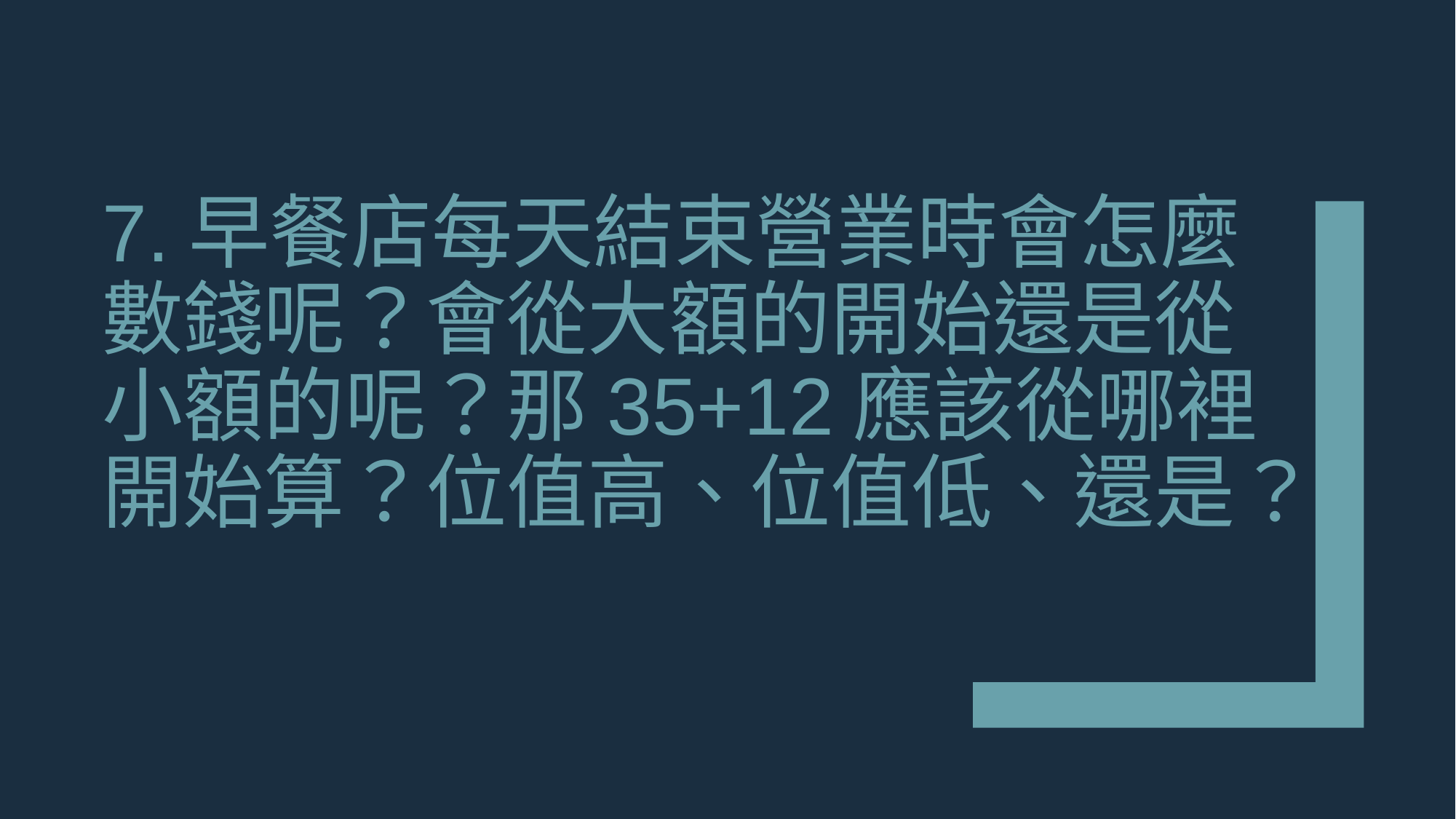

# 7.早餐店每天結束營業時會怎麼數錢呢？會從大額的開始還是從小額的呢？那35+12應該從哪裡開始算？位值高、位值低、還是？